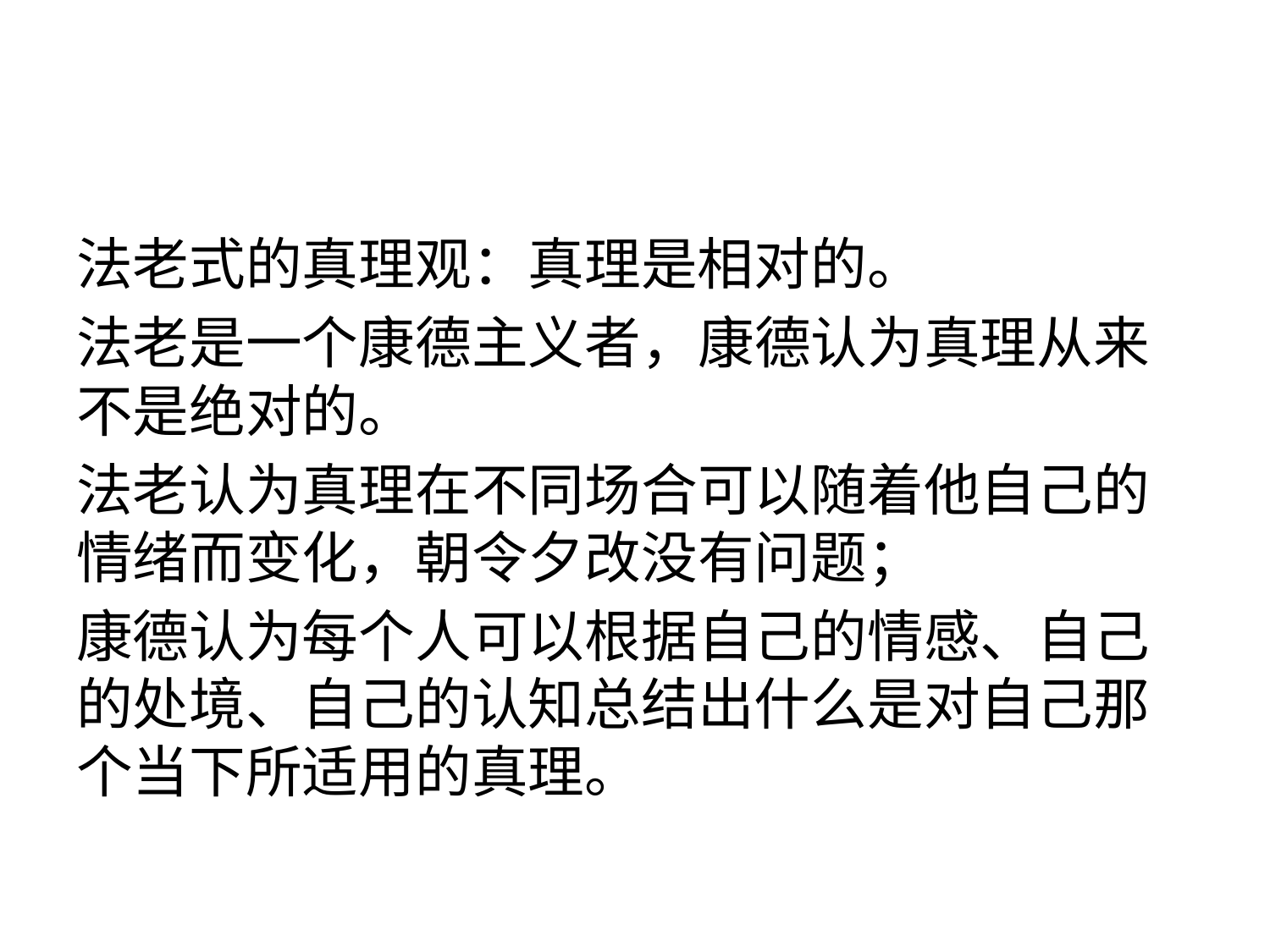

#
法老式的真理观：真理是相对的。
法老是一个康德主义者，康德认为真理从来不是绝对的。
法老认为真理在不同场合可以随着他自己的情绪而变化，朝令夕改没有问题；
康德认为每个人可以根据自己的情感、自己的处境、自己的认知总结出什么是对自己那个当下所适用的真理。